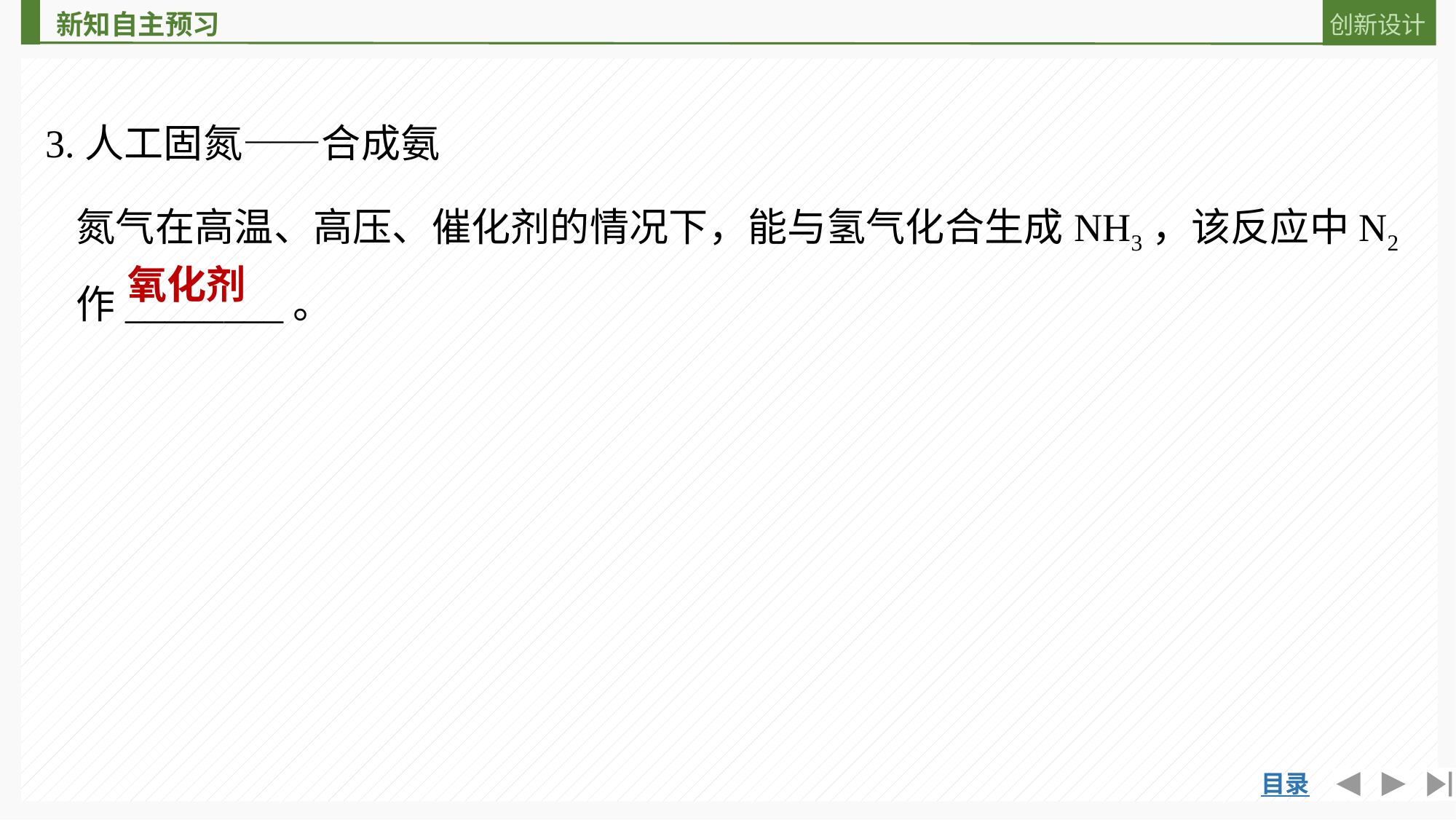

3.人工固氮——合成氨
氮气在高温、高压、催化剂的情况下，能与氢气化合生成NH3，该反应中N2作________。
氧化剂